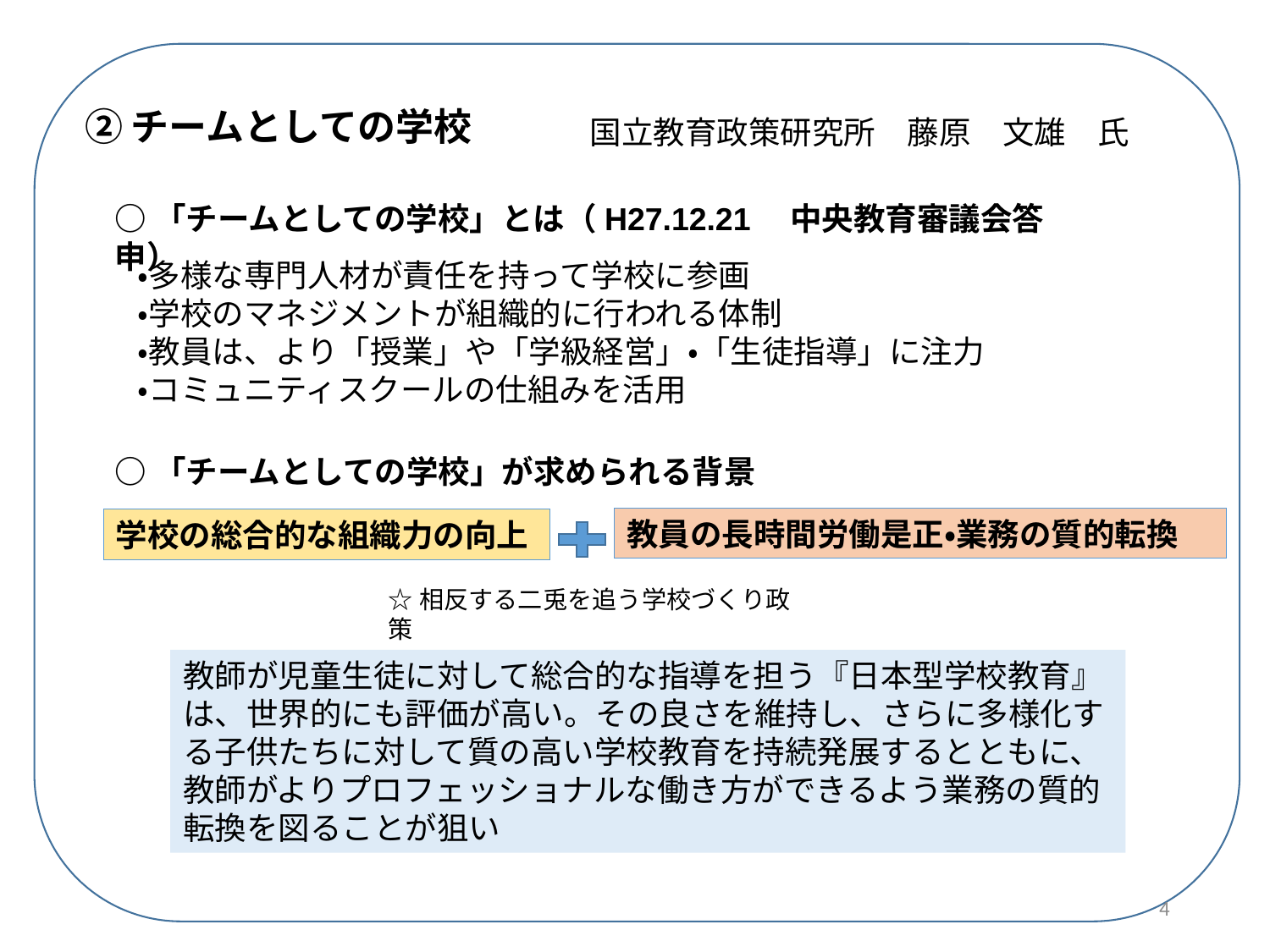

②チームとしての学校
国立教育政策研究所　藤原　文雄　氏
○「チームとしての学校」とは（H27.12.21　中央教育審議会答申）
・多様な専門人材が責任を持って学校に参画
・学校のマネジメントが組織的に行われる体制
・教員は、より「授業」や「学級経営」・「生徒指導」に注力
・コミュニティスクールの仕組みを活用
○「チームとしての学校」が求められる背景
教員の長時間労働是正・業務の質的転換
学校の総合的な組織力の向上

☆相反する二兎を追う学校づくり政策
教師が児童生徒に対して総合的な指導を担う『日本型学校教育』は、世界的にも評価が高い。その良さを維持し、さらに多様化する子供たちに対して質の高い学校教育を持続発展するとともに、教師がよりプロフェッショナルな働き方ができるよう業務の質的転換を図ることが狙い
4